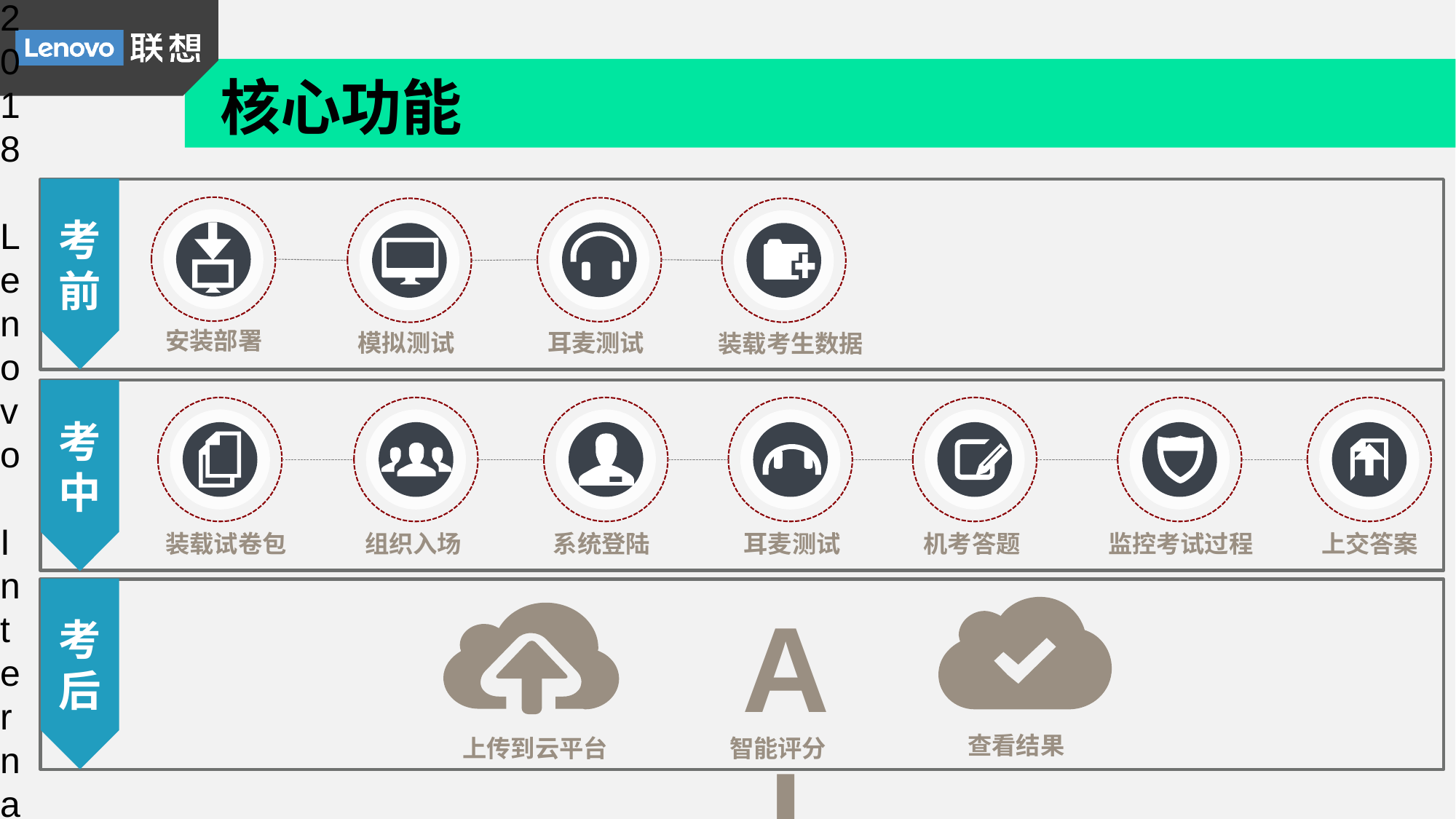

2018 Lenovo Internal. All rights reserved.
核心功能

安装部署
耳麦测试
模拟测试
装载考生数据
考前

装载试卷包
组织入场
系统登陆
耳麦测试
机考答题
监控考试过程
上交答案
考中

AI

查看结果
智能评分
上传到云平台
考后